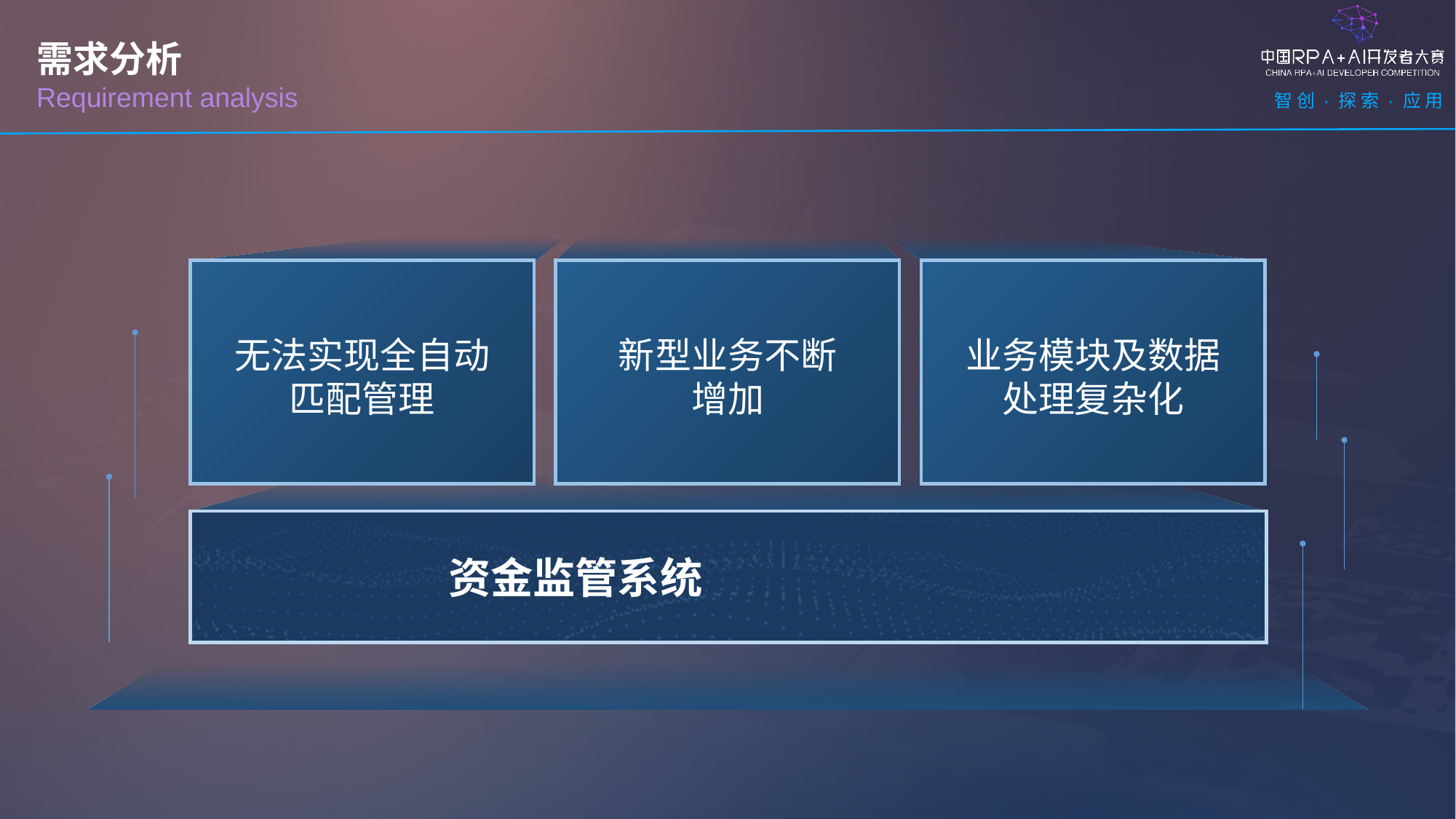

需求分析
Requirement analysis

无法实现全自动匹配管理
新型业务不断
增加
业务模块及数据处理复杂化

资金监管系统